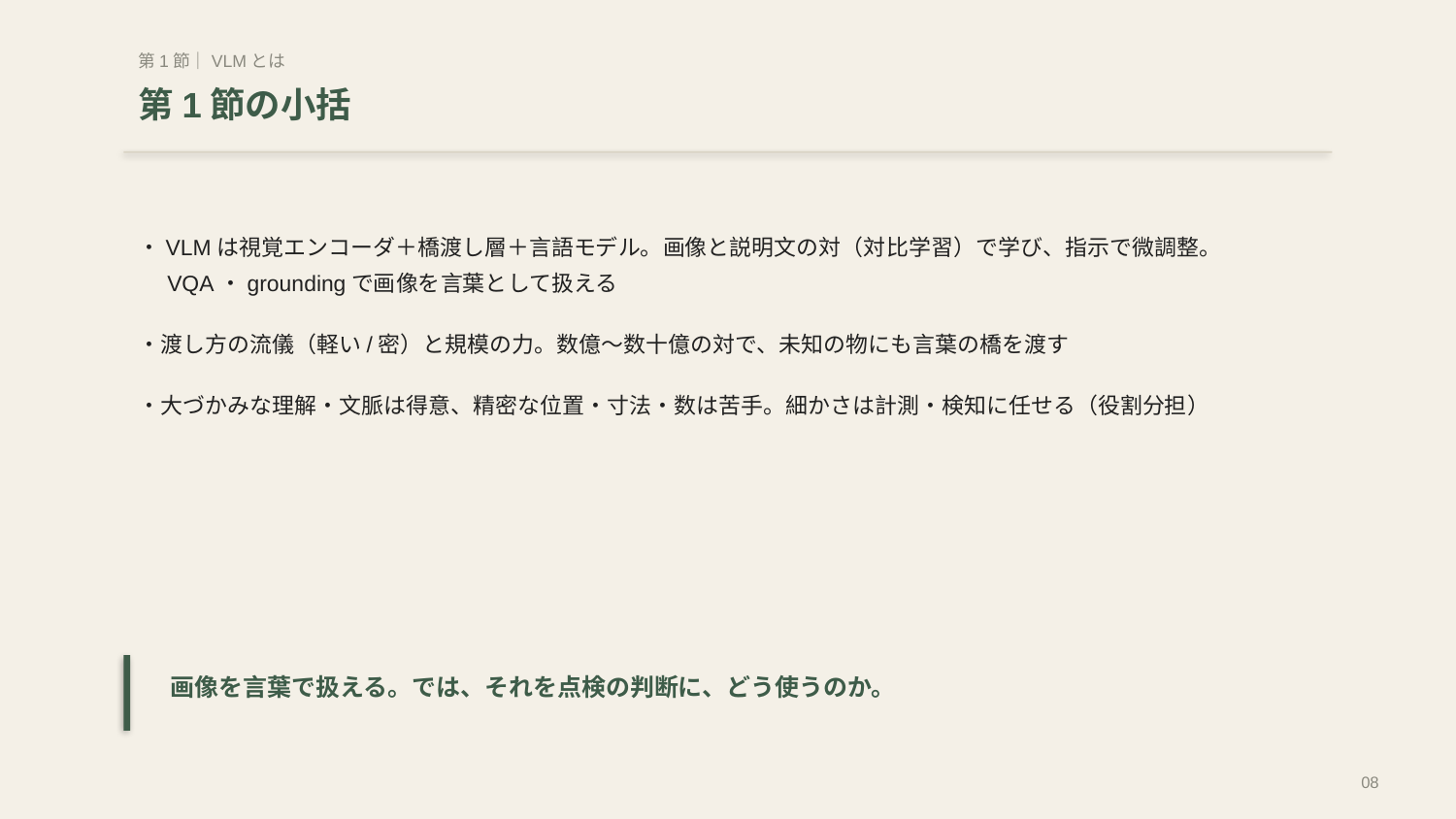

第1節｜VLMとは
第1節の小括

・VLMは視覚エンコーダ＋橋渡し層＋言語モデル。画像と説明文の対（対比学習）で学び、指示で微調整。VQA・groundingで画像を言葉として扱える
・渡し方の流儀（軽い/密）と規模の力。数億〜数十億の対で、未知の物にも言葉の橋を渡す
・大づかみな理解・文脈は得意、精密な位置・寸法・数は苦手。細かさは計測・検知に任せる（役割分担）

画像を言葉で扱える。では、それを点検の判断に、どう使うのか。
08